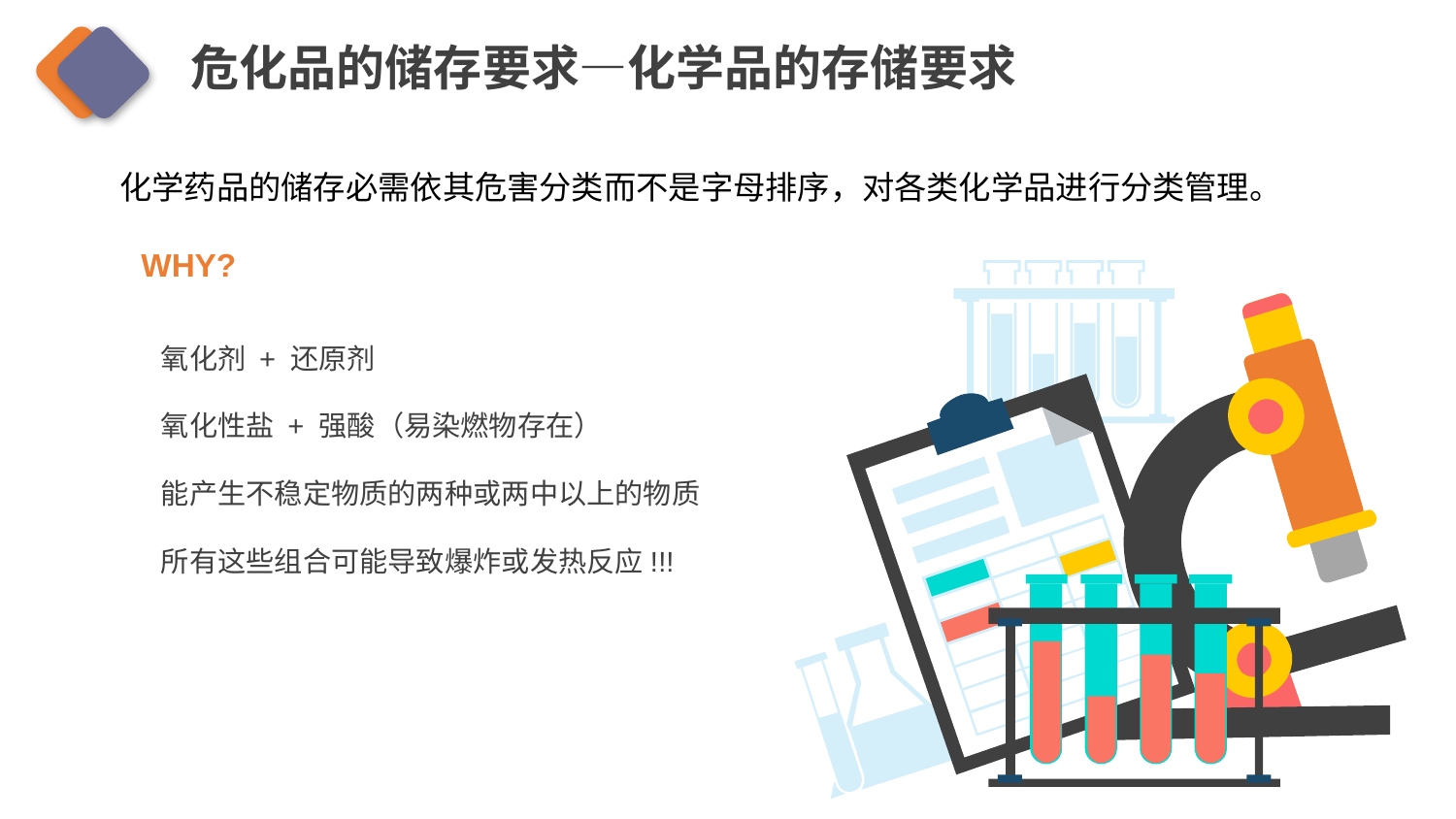

危化品的储存要求—化学品的存储要求
化学药品的储存必需依其危害分类而不是字母排序，对各类化学品进行分类管理。
WHY?

氧化剂 + 还原剂
氧化性盐 + 强酸（易染燃物存在）
能产生不稳定物质的两种或两中以上的物质
所有这些组合可能导致爆炸或发热反应!!!